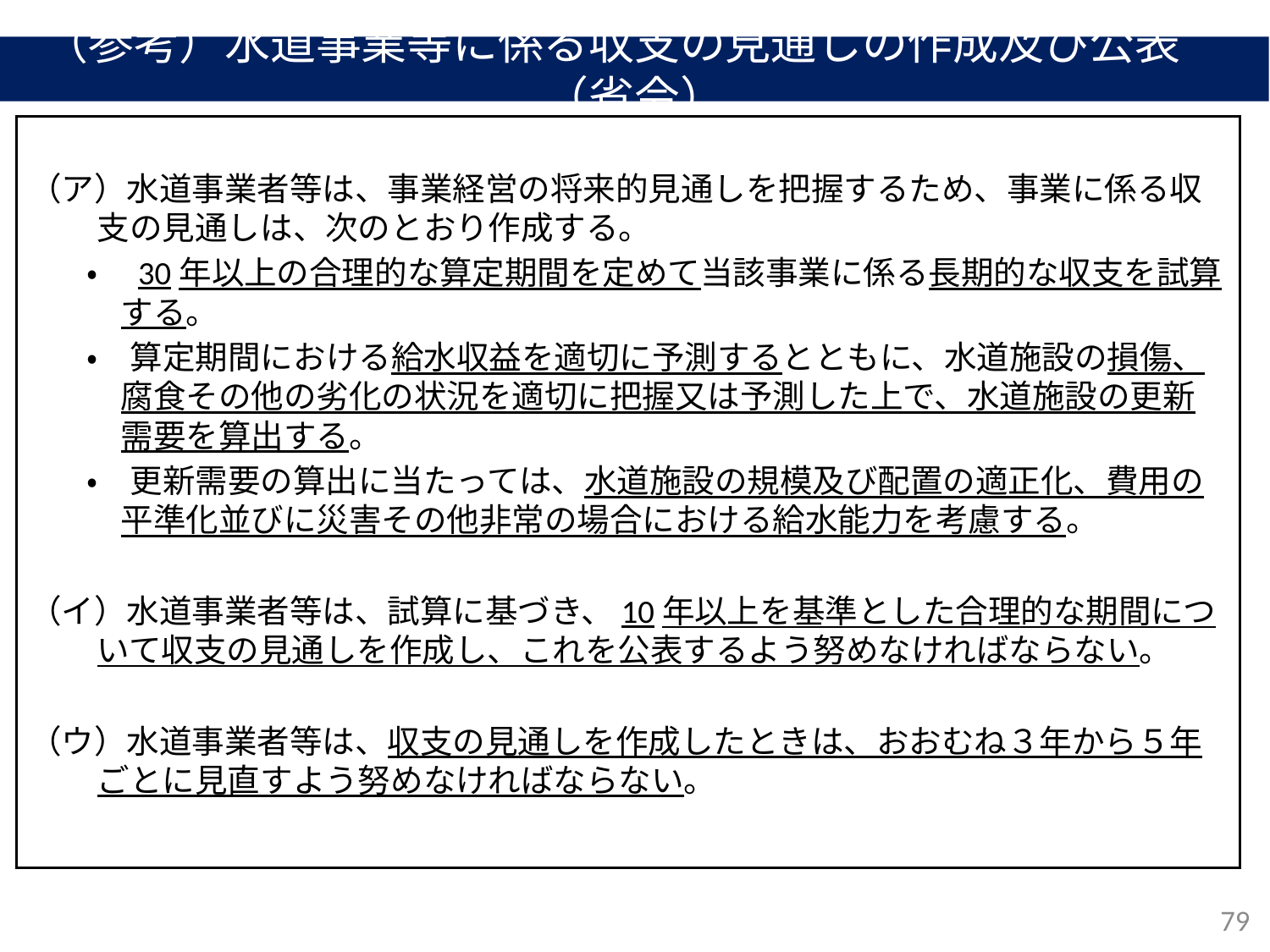

# （参考）水道事業等に係る収支の見通しの作成及び公表　（省令）

（ア）水道事業者等は、事業経営の将来的見通しを把握するため、事業に係る収支の見通しは、次のとおり作成する。
・　30年以上の合理的な算定期間を定めて当該事業に係る長期的な収支を試算する。
・　算定期間における給水収益を適切に予測するとともに、水道施設の損傷、腐食その他の劣化の状況を適切に把握又は予測した上で、水道施設の更新需要を算出する。
・　更新需要の算出に当たっては、水道施設の規模及び配置の適正化、費用の平準化並びに災害その他非常の場合における給水能力を考慮する。

（イ）水道事業者等は、試算に基づき、10年以上を基準とした合理的な期間について収支の見通しを作成し、これを公表するよう努めなければならない。

（ウ）水道事業者等は、収支の見通しを作成したときは、おおむね３年から５年ごとに見直すよう努めなければならない。
79